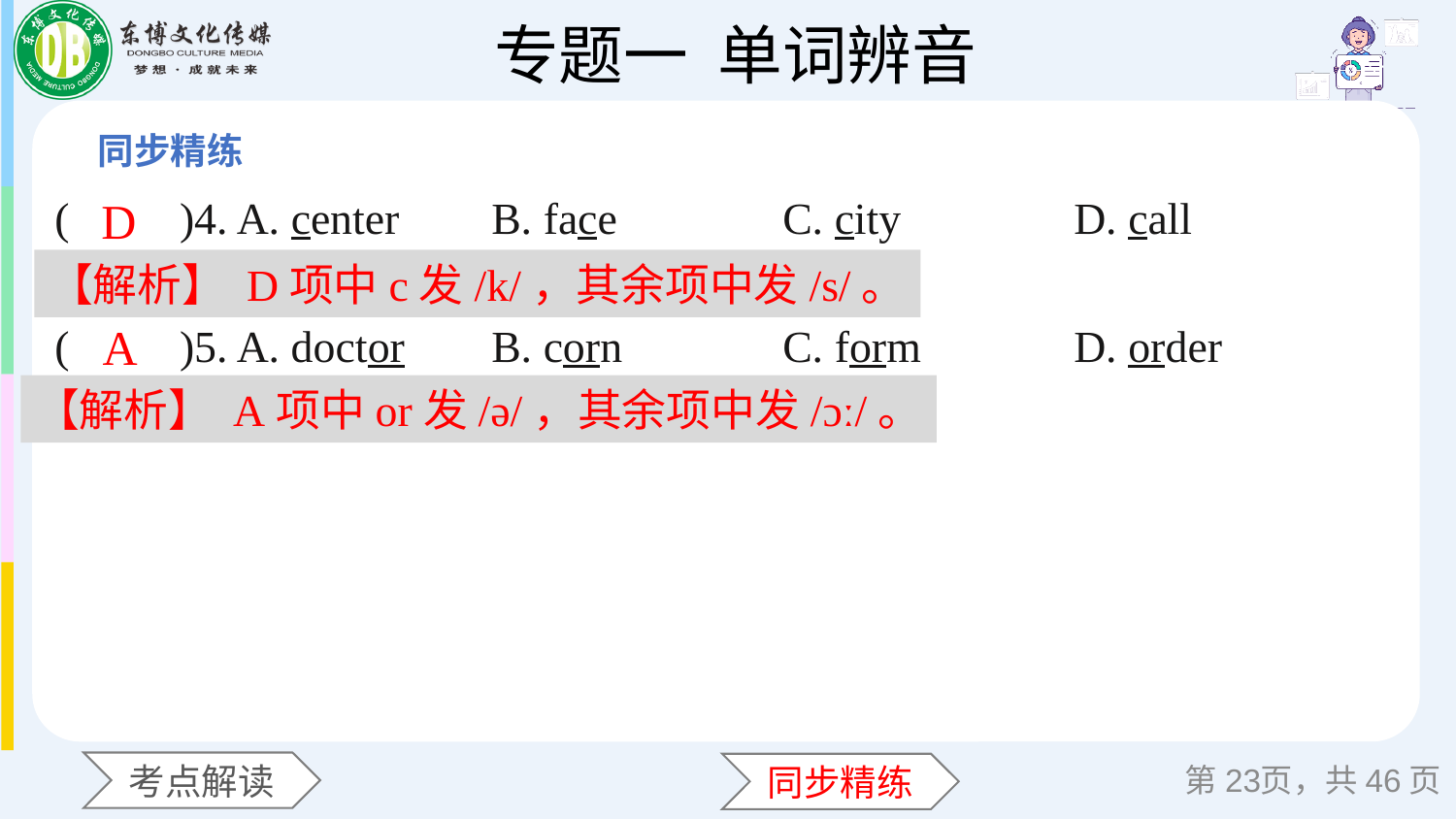

(　　)4. A. center	B. face		C. city		D. call

(　　)5. A. doctor	B. corn		C. form		D. order

D
【解析】 D项中c发/k/，其余项中发/s/。
A
【解析】 A项中or发/ə/，其余项中发/ɔː/。
第23页，共46页